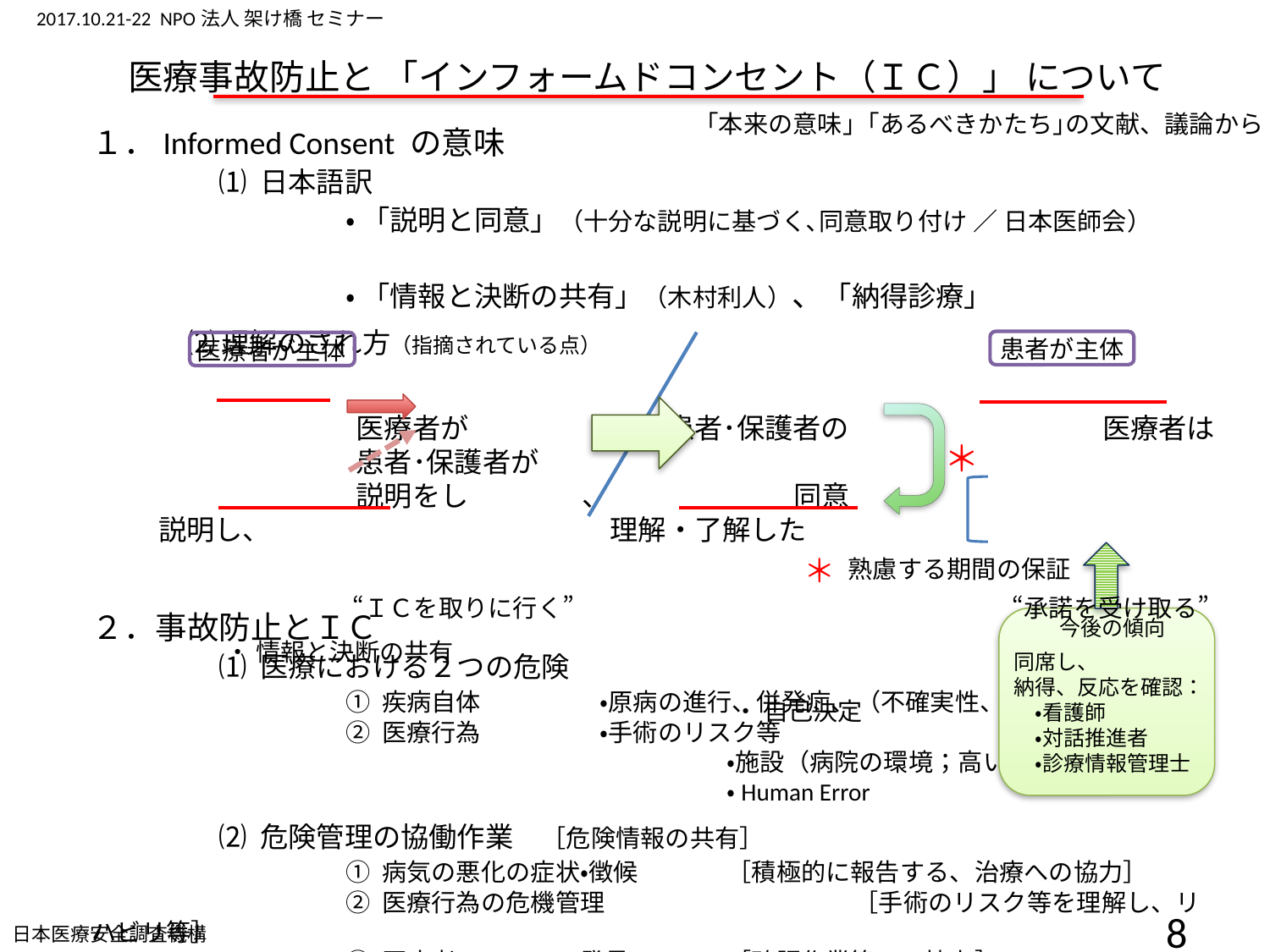

医療事故防止と 「インフォームドコンセント（ＩＣ）」 について
｢本来の意味」｢あるべきかたち｣の文献、議論から
１．Informed Consent の意味
	⑴ 日本語訳
		・ 「説明と同意」（十分な説明に基づく､同意取り付け ／ 日本医師会）
		・ 「情報と決断の共有」（木村利人）、「納得診療」
　　　⑵ 理解のされ方（指摘されている点）

２．事故防止とＩＣ
	⑴ 医療における２つの危険
		① 疾病自体	・原病の進行、併発症、（不確実性、未知の病態）
		② 医療行為	・手術のリスク等
					・施設（病院の環境；高いベッド、部屋）
					・Human Error
	⑵ 危険管理の協働作業　［危険情報の共有］
		① 病気の悪化の症状・徴候	［積極的に報告する、治療への協力］
		② 医療行為の危機管理		［手術のリスク等を理解し、リハビリ等］
		③ 医療者のエラーの発見	［確認作業等への協力］

		　医療者が	　　　患者･保護者の		  医療者は　	　	　患者･保護者が
		　説明をし	、	　　　同意			　　　　説明し、		　	　理解・了解した
		　“ＩＣを取りに行く”				　　“承諾を受け取る”　　　　　	　・ 情報と決断の共有
														　・ 自己決定

患者が主体
医療者が主体

＊

　熟慮する期間の保証
＊

今後の傾向
同席し、
納得、反応を確認：
　・看護師
　・対話推進者
　・診療情報管理士